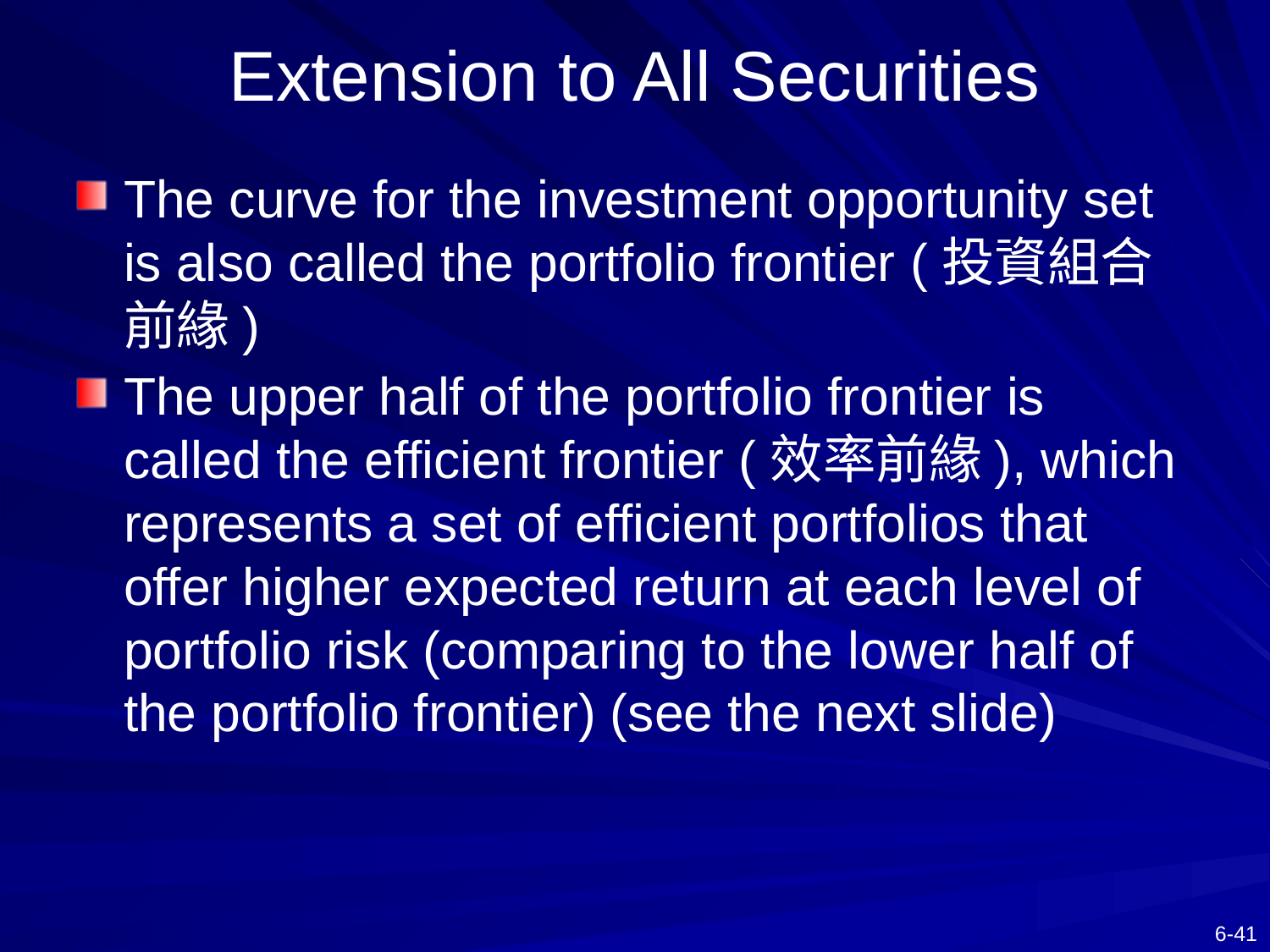

# Extension to All Securities
The curve for the investment opportunity set is also called the portfolio frontier (投資組合前緣)
The upper half of the portfolio frontier is called the efficient frontier (效率前緣), which represents a set of efficient portfolios that offer higher expected return at each level of portfolio risk (comparing to the lower half of the portfolio frontier) (see the next slide)